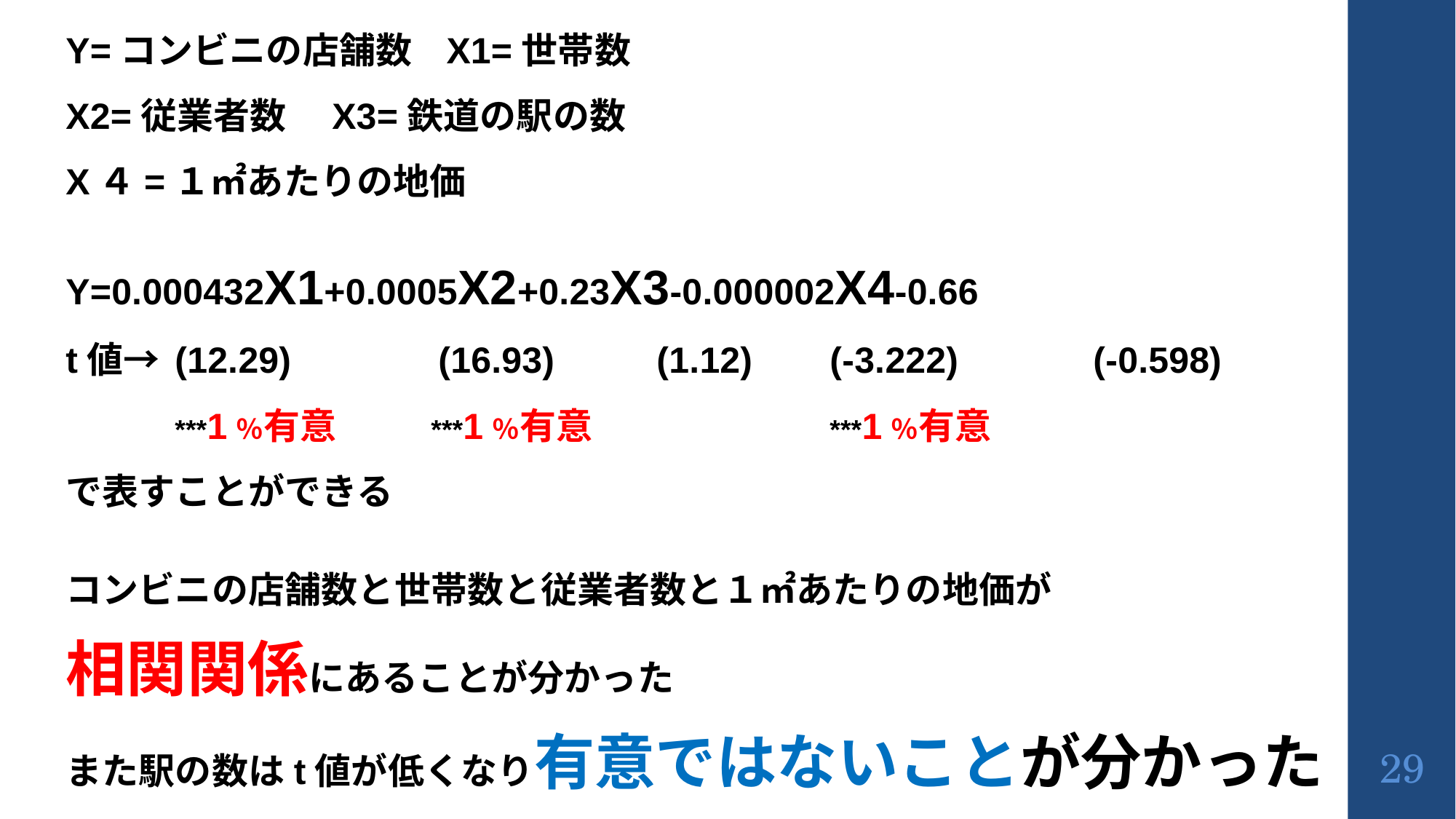

Y=コンビニの店舗数   X1=世帯数
X2=従業者数　X3=鉄道の駅の数
X４=１㎡あたりの地価

Y=0.000432X1+0.0005X2+0.23X3-0.000002X4-0.66
t値→	(12.29)	　(16.93)	　(1.12)	(-3.222)	　(-0.598)
	***1％有意	　***1％有意			***1％有意
で表すことができる

コンビニの店舗数と世帯数と従業者数と１㎡あたりの地価が
相関関係にあることが分かった
また駅の数はt値が低くなり有意ではないことが分かった

29